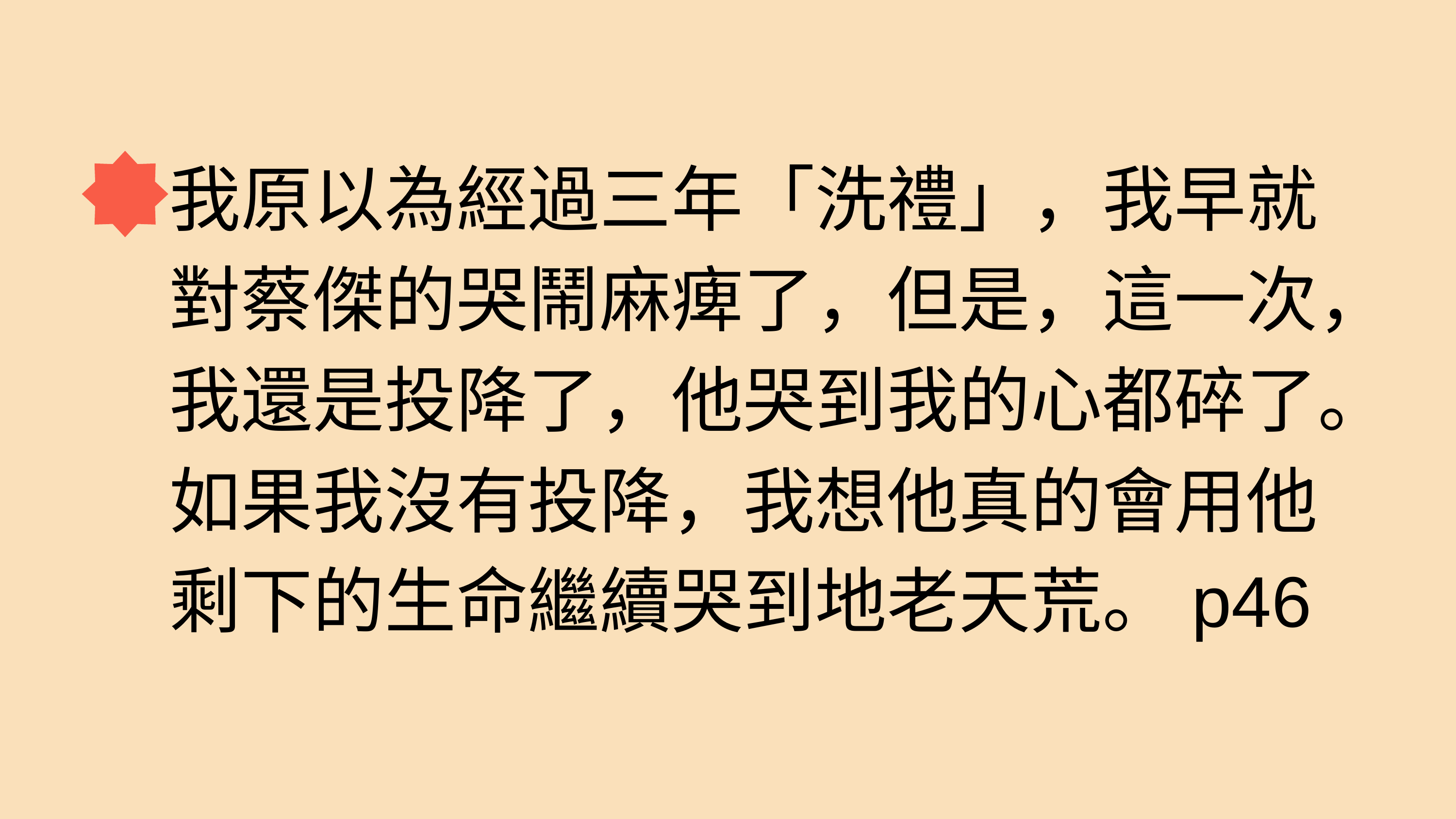

我原以為經過三年「洗禮」，我早就對蔡傑的哭鬧麻痺了，但是，這一次，我還是投降了，他哭到我的心都碎了。如果我沒有投降，我想他真的會用他剩下的生命繼續哭到地老天荒。p46